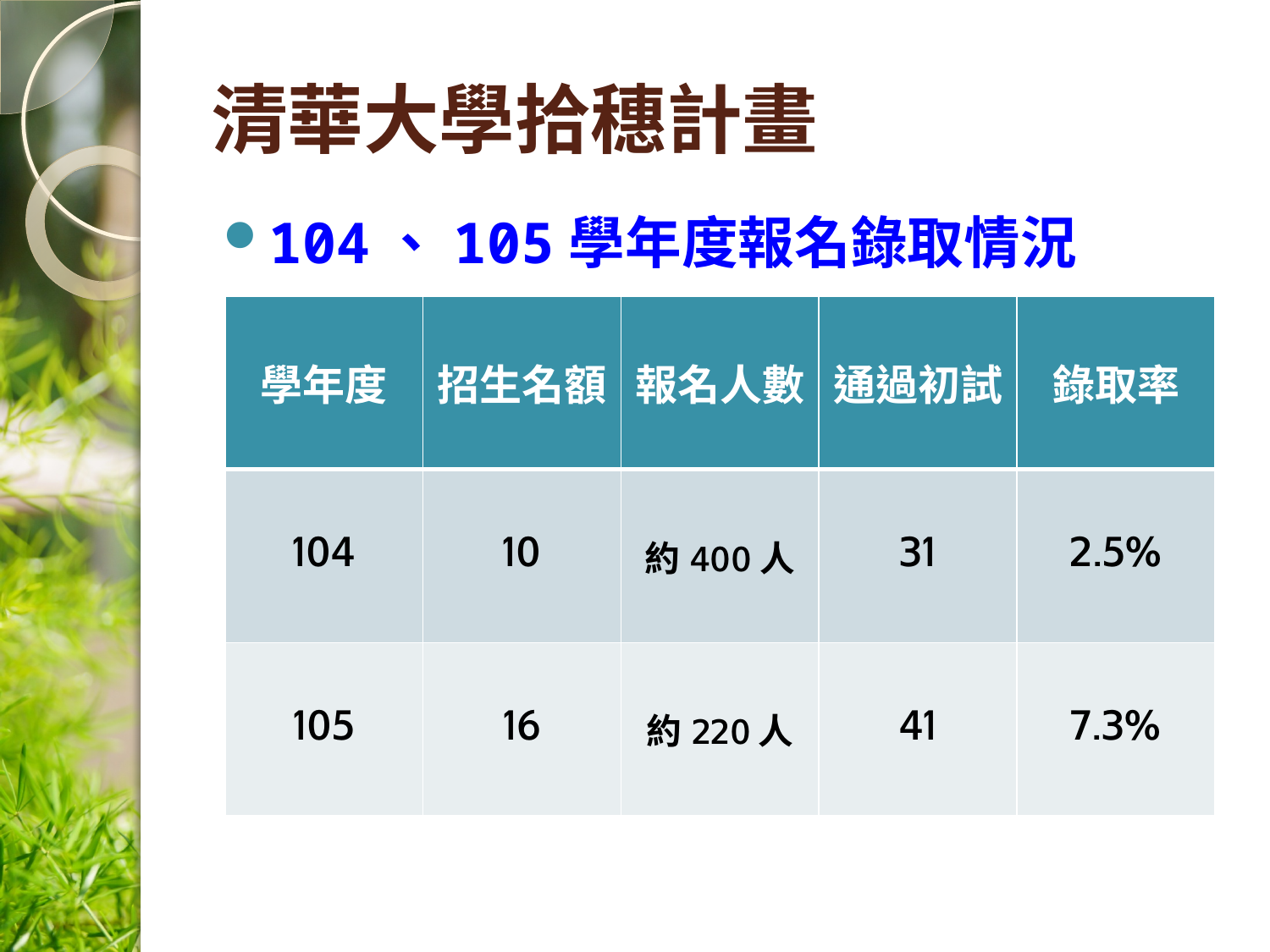

# 清華大學拾穗計畫
104、105學年度報名錄取情況
| 學年度 | 招生名額 | 報名人數 | 通過初試 | 錄取率 |
| --- | --- | --- | --- | --- |
| 104 | 10 | 約400人 | 31 | 2.5% |
| 105 | 16 | 約220人 | 41 | 7.3% |